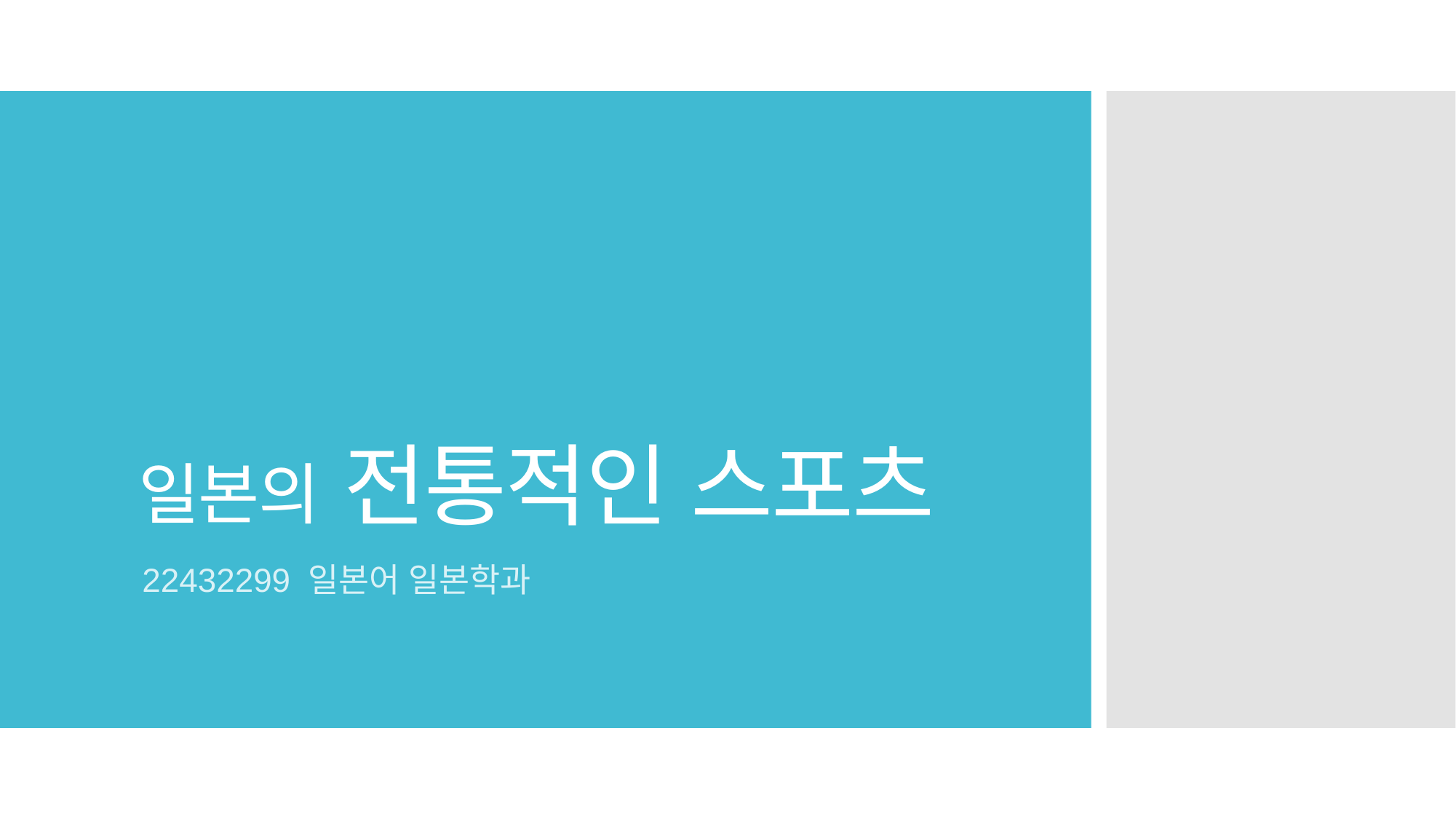

# 일본의 전통적인 스포츠
22432299 일본어 일본학과